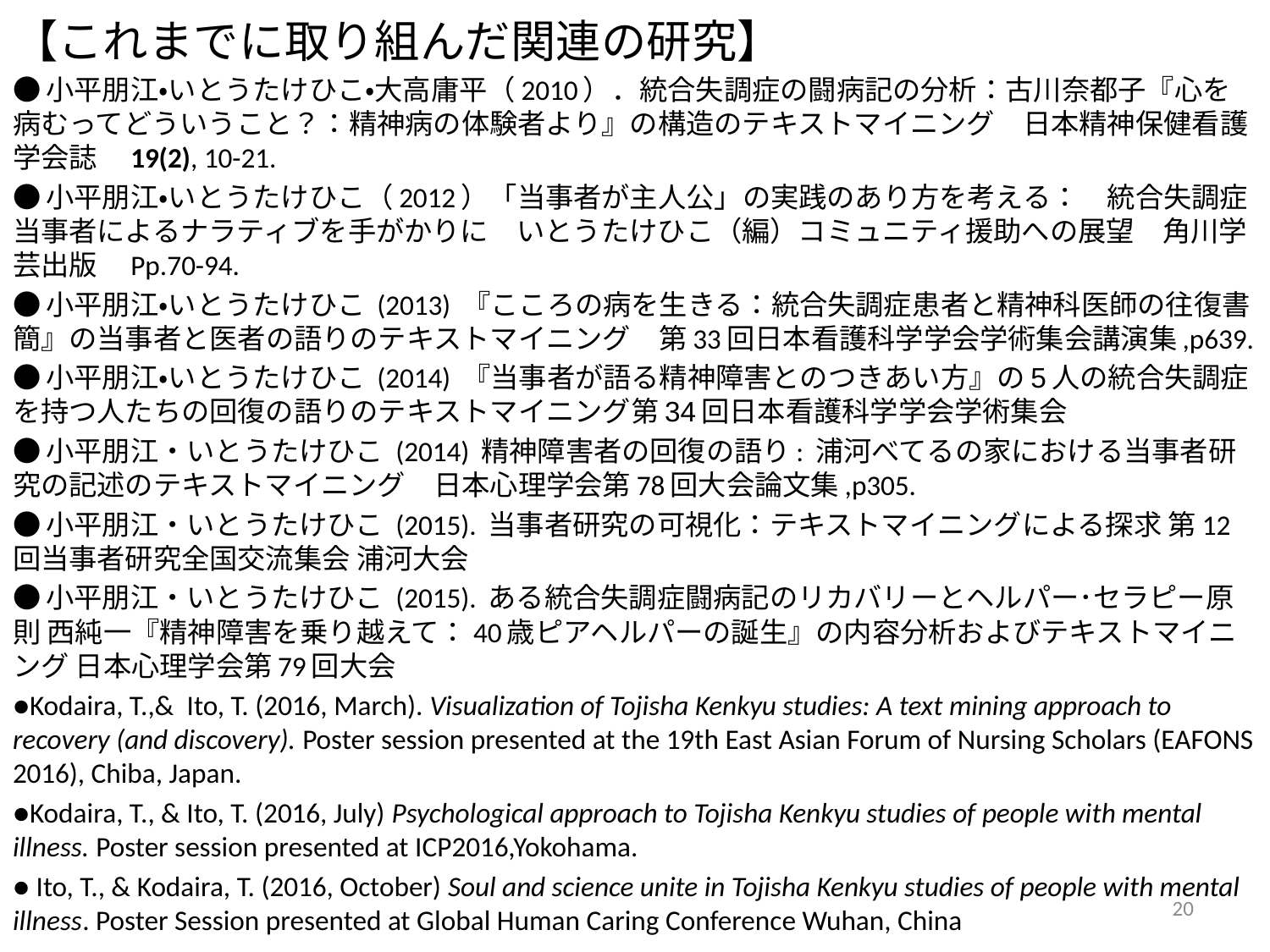

【これまでに取り組んだ関連の研究】
●小平朋江・いとうたけひこ・大高庸平（2010）．統合失調症の闘病記の分析：古川奈都子『心を病むってどういうこと？：精神病の体験者より』の構造のテキストマイニング　日本精神保健看護学会誌　19(2), 10-21.
●小平朋江・いとうたけひこ（2012）「当事者が主人公」の実践のあり方を考える：　統合失調症当事者によるナラティブを手がかりに　いとうたけひこ（編）コミュニティ援助への展望　角川学芸出版　Pp.70-94.
●小平朋江・いとうたけひこ (2013) 『こころの病を生きる：統合失調症患者と精神科医師の往復書簡』の当事者と医者の語りのテキストマイニング　第33回日本看護科学学会学術集会講演集,p639.
●小平朋江・いとうたけひこ (2014) 『当事者が語る精神障害とのつきあい方』の5人の統合失調症を持つ人たちの回復の語りのテキストマイニング第34回日本看護科学学会学術集会
●小平朋江・いとうたけひこ (2014) 精神障害者の回復の語り: 浦河べてるの家における当事者研究の記述のテキストマイニング　日本心理学会第78回大会論文集,p305.
●小平朋江・いとうたけひこ (2015). 当事者研究の可視化：テキストマイニングによる探求 第12回当事者研究全国交流集会 浦河大会
●小平朋江・いとうたけひこ (2015). ある統合失調症闘病記のリカバリーとヘルパー･セラピー原則 西純一『精神障害を乗り越えて：40歳ピアヘルパーの誕生』の内容分析およびテキストマイニング 日本心理学会第79回大会
●Kodaira, T.,&  Ito, T. (2016, March). Visualization of Tojisha Kenkyu studies: A text mining approach to recovery (and discovery). Poster session presented at the 19th East Asian Forum of Nursing Scholars (EAFONS 2016), Chiba, Japan.
●Kodaira, T., & Ito, T. (2016, July) Psychological approach to Tojisha Kenkyu studies of people with mental illness. Poster session presented at ICP2016,Yokohama.
● Ito, T., & Kodaira, T. (2016, October) Soul and science unite in Tojisha Kenkyu studies of people with mental illness. Poster Session presented at Global Human Caring Conference Wuhan, China

20